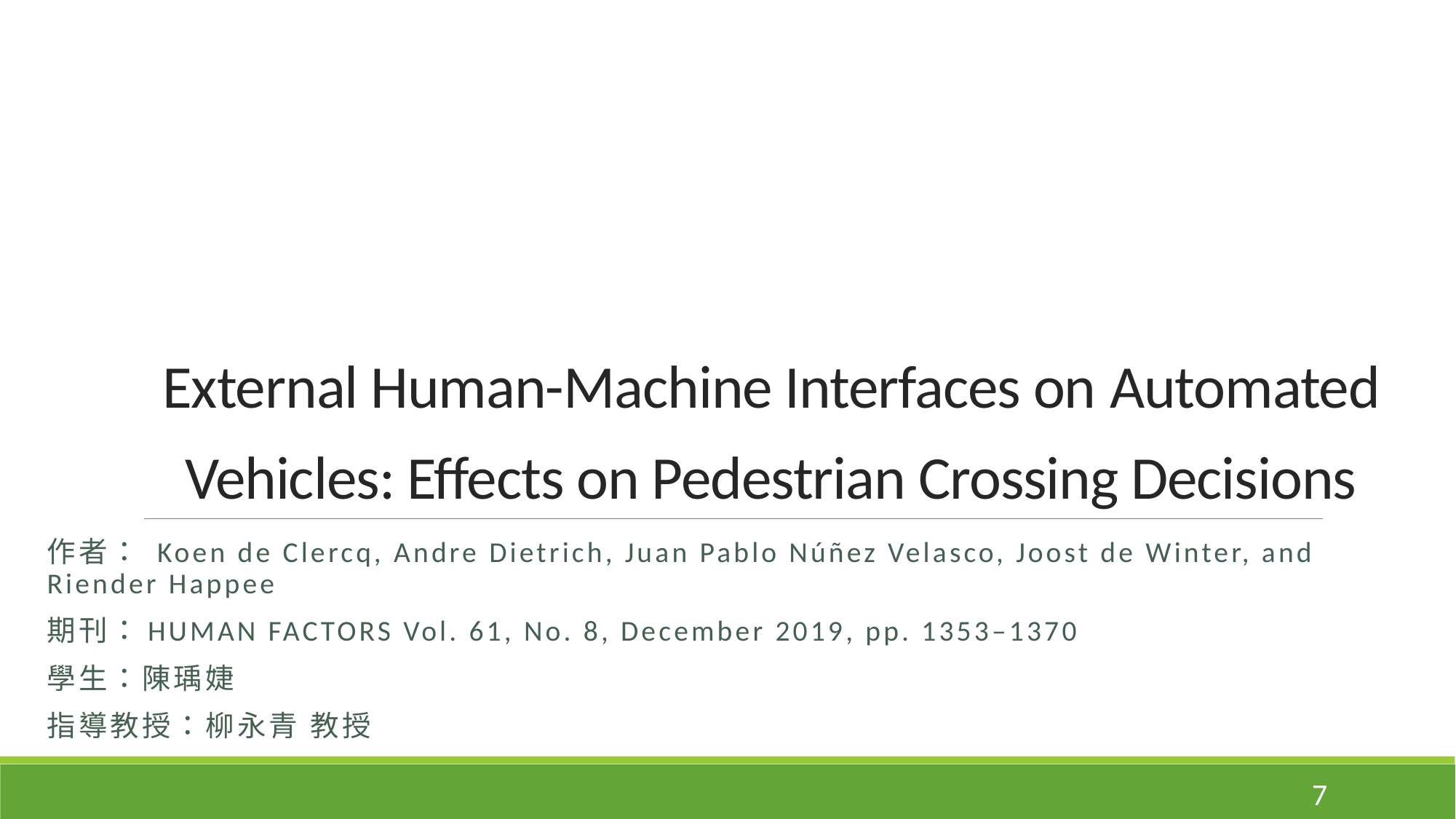

# External Human-Machine Interfaces on Automated Vehicles: Effects on Pedestrian Crossing Decisions
作者： Koen de Clercq, Andre Dietrich, Juan Pablo Núñez Velasco, Joost de Winter, and Riender Happee
期刊：HUMAN FACTORS Vol. 61, No. 8, December 2019, pp. 1353–1370
學生：陳瑀婕
指導教授：柳永青 教授

7